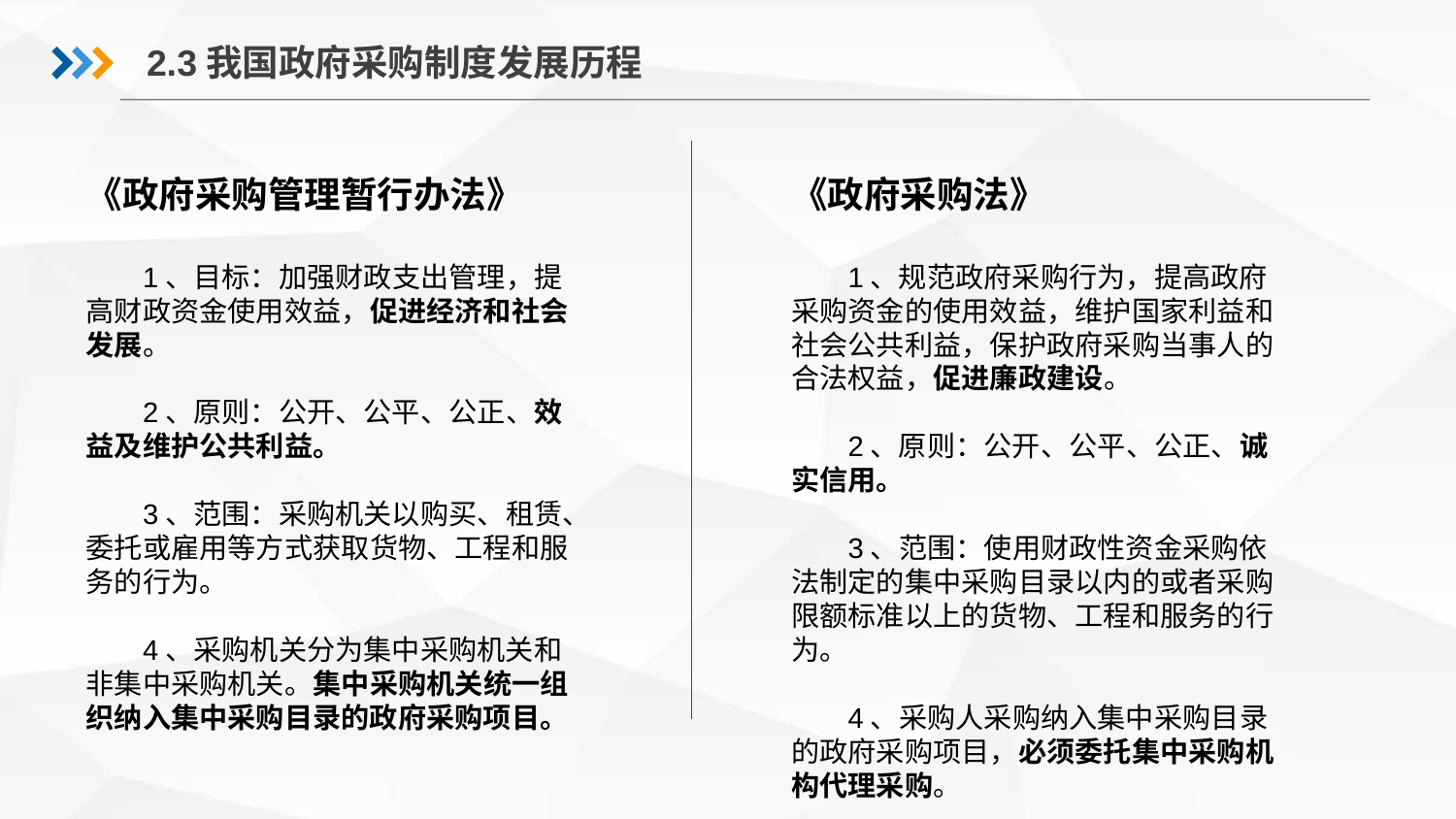

2.3我国政府采购制度发展历程

《政府采购管理暂行办法》

1、目标：加强财政支出管理，提高财政资金使用效益，促进经济和社会发展。

2、原则：公开、公平、公正、效益及维护公共利益。

3、范围：采购机关以购买、租赁、委托或雇用等方式获取货物、工程和服务的行为。

4、采购机关分为集中采购机关和非集中采购机关。集中采购机关统一组织纳入集中采购目录的政府采购项目。

《政府采购法》

1、规范政府采购行为，提高政府采购资金的使用效益，维护国家利益和社会公共利益，保护政府采购当事人的合法权益，促进廉政建设。

2、原则：公开、公平、公正、诚实信用。

3、范围：使用财政性资金采购依法制定的集中采购目录以内的或者采购限额标准以上的货物、工程和服务的行为。

4、采购人采购纳入集中采购目录的政府采购项目，必须委托集中采购机构代理采购。

14